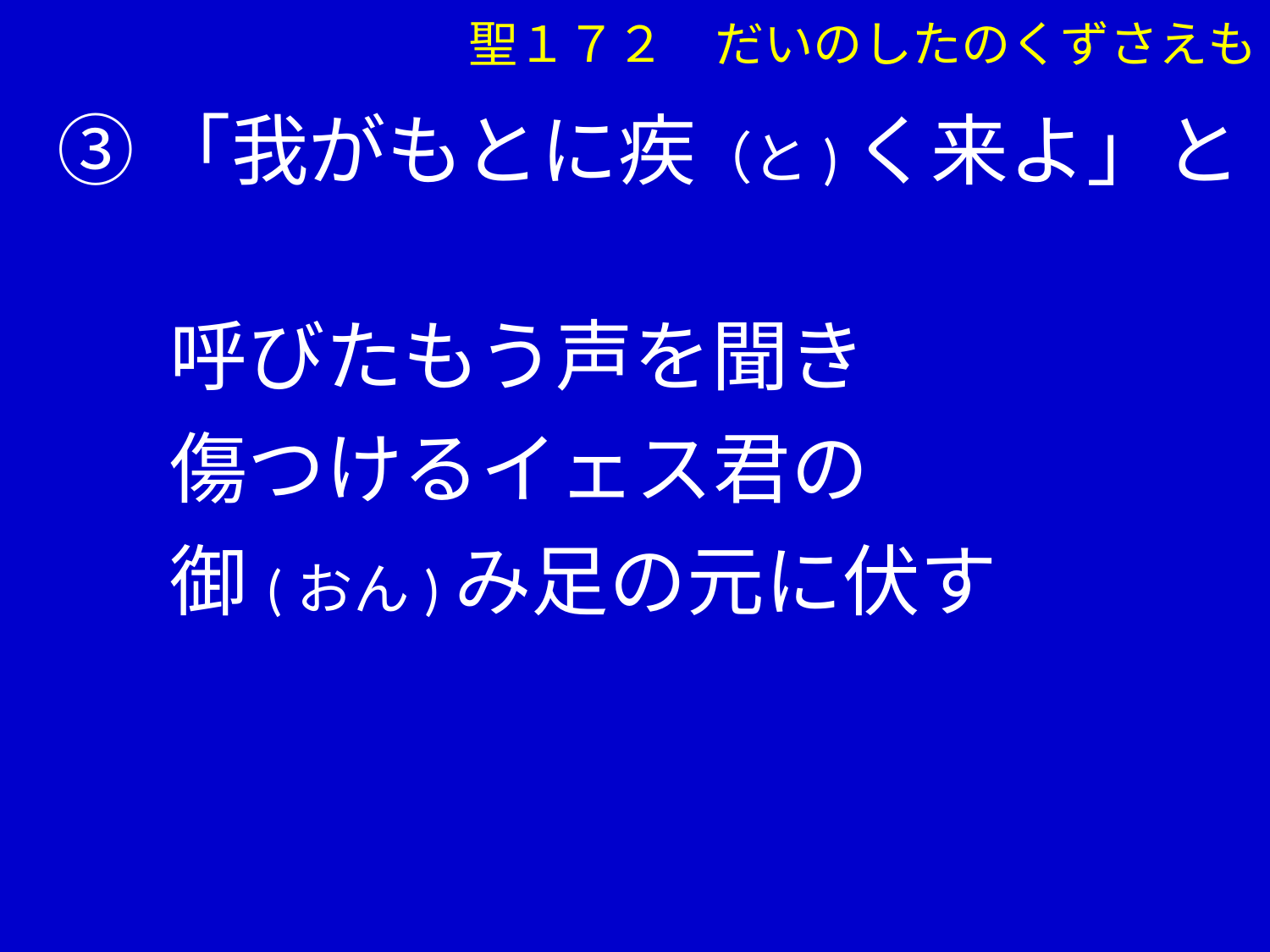

聖１７２　だいのしたのくずさえも
③「我がもとに疾（と)く来よ」と
　  呼びたもう声を聞き
　  傷つけるイェス君の
　  御(おん)み足の元に伏す